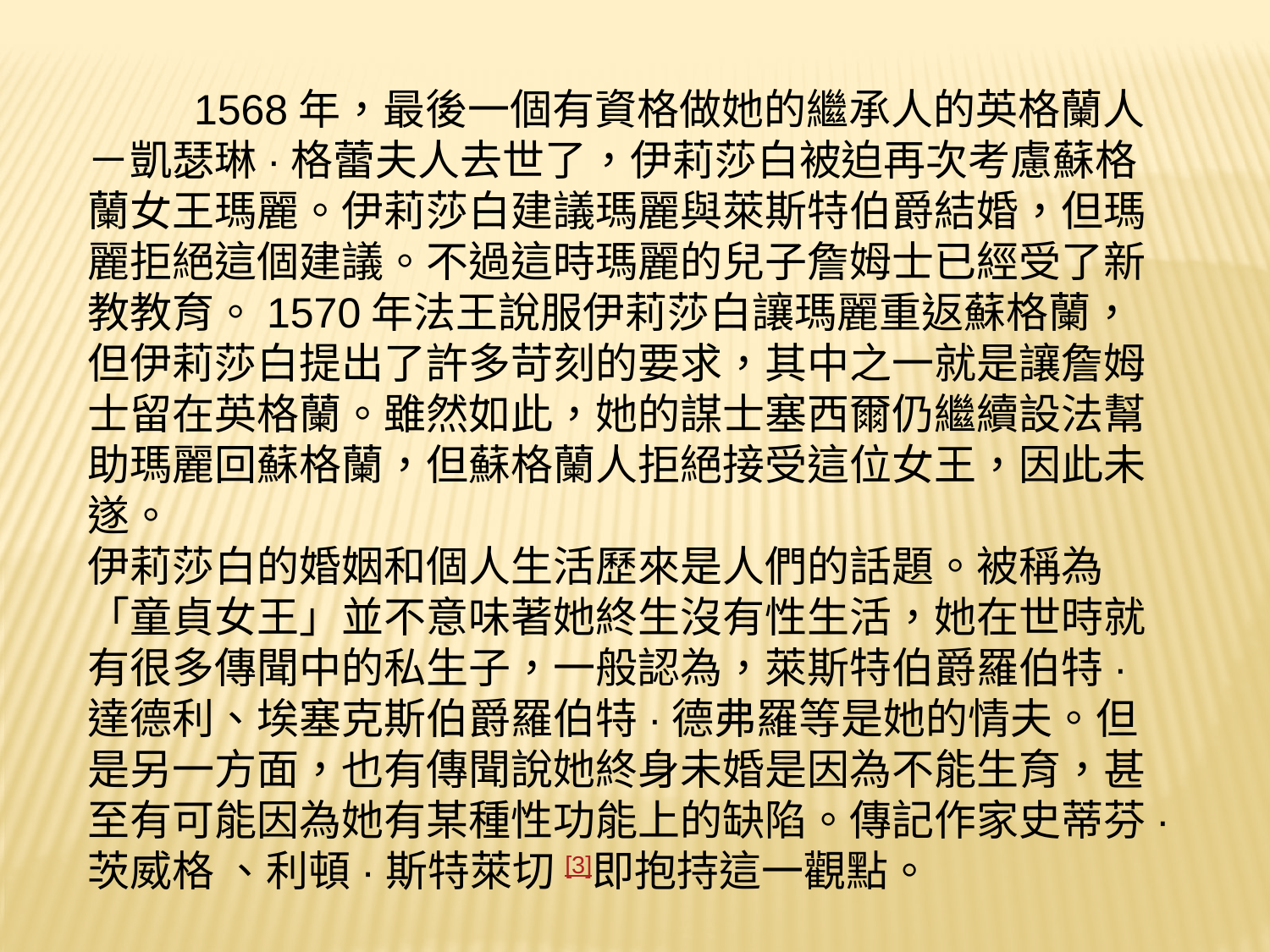

1568年，最後一個有資格做她的繼承人的英格蘭人－凱瑟琳·格蕾夫人去世了，伊莉莎白被迫再次考慮蘇格蘭女王瑪麗。伊莉莎白建議瑪麗與萊斯特伯爵結婚，但瑪麗拒絕這個建議。不過這時瑪麗的兒子詹姆士已經受了新教教育。1570年法王說服伊莉莎白讓瑪麗重返蘇格蘭，但伊莉莎白提出了許多苛刻的要求，其中之一就是讓詹姆士留在英格蘭。雖然如此，她的謀士塞西爾仍繼續設法幫助瑪麗回蘇格蘭，但蘇格蘭人拒絕接受這位女王，因此未遂。
伊莉莎白的婚姻和個人生活歷來是人們的話題。被稱為「童貞女王」並不意味著她終生沒有性生活，她在世時就有很多傳聞中的私生子，一般認為，萊斯特伯爵羅伯特·達德利、埃塞克斯伯爵羅伯特·德弗羅等是她的情夫。但是另一方面，也有傳聞說她終身未婚是因為不能生育，甚至有可能因為她有某種性功能上的缺陷。傳記作家史蒂芬·茨威格 、利頓·斯特萊切[3]即抱持這一觀點。